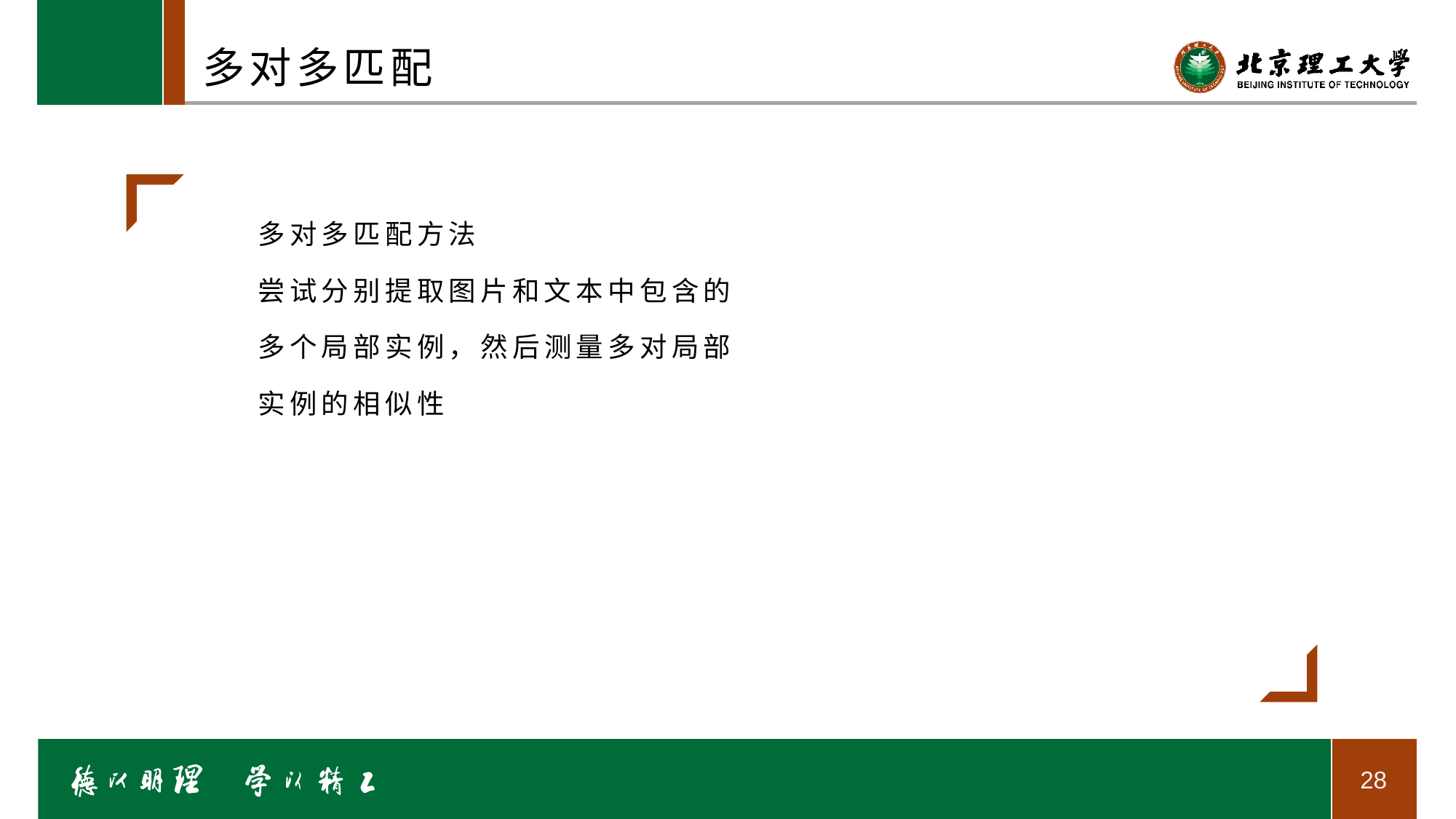

# 多对多匹配

多对多匹配方法
尝试分别提取图片和文本中包含的
多个局部实例，然后测量多对局部
实例的相似性